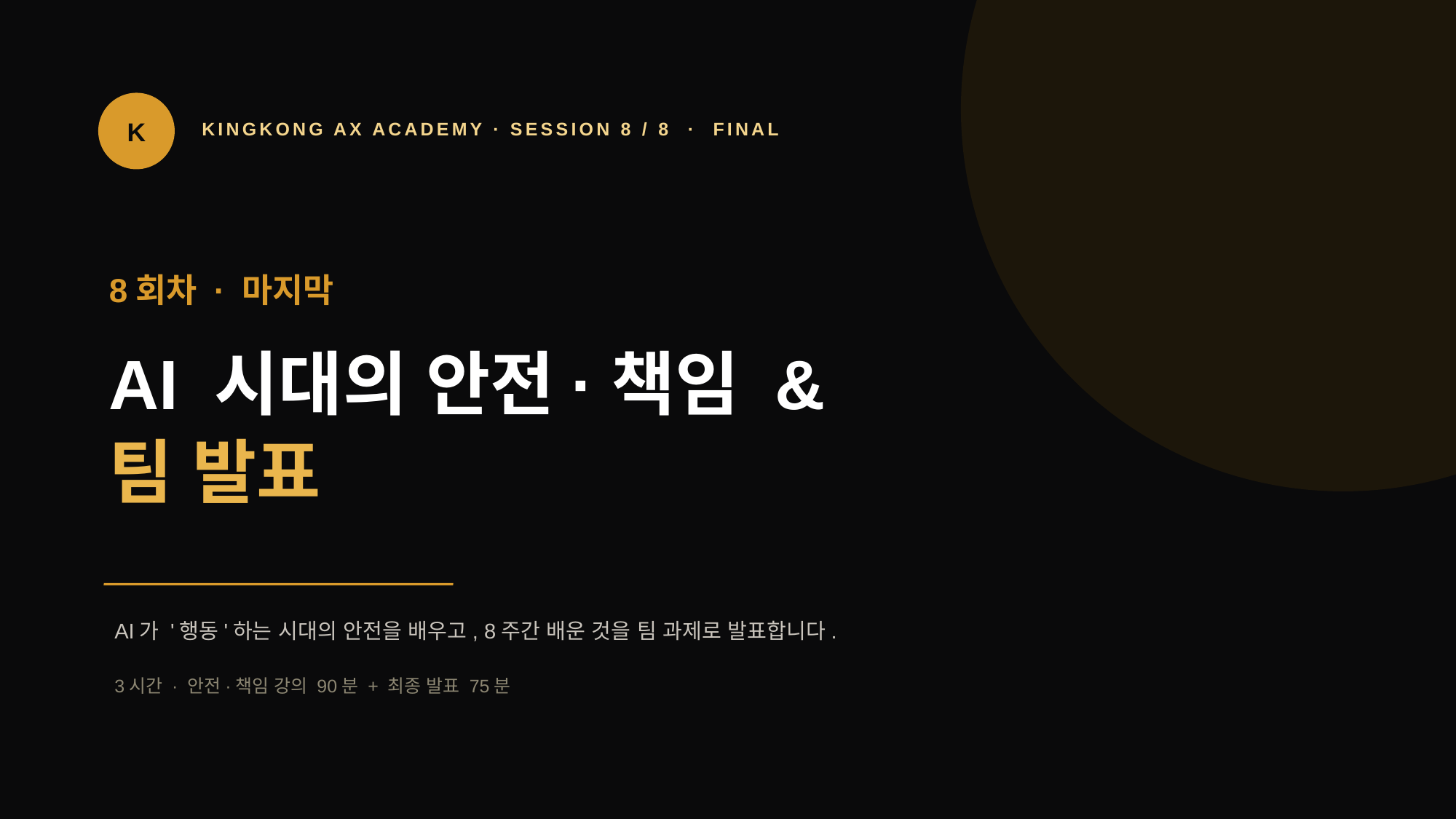

K
KINGKONG AX ACADEMY · SESSION 8 / 8  ·  FINAL
8회차 · 마지막
AI 시대의 안전·책임 &
팀 발표

AI가 '행동'하는 시대의 안전을 배우고, 8주간 배운 것을 팀 과제로 발표합니다.
3시간 · 안전·책임 강의 90분 + 최종 발표 75분